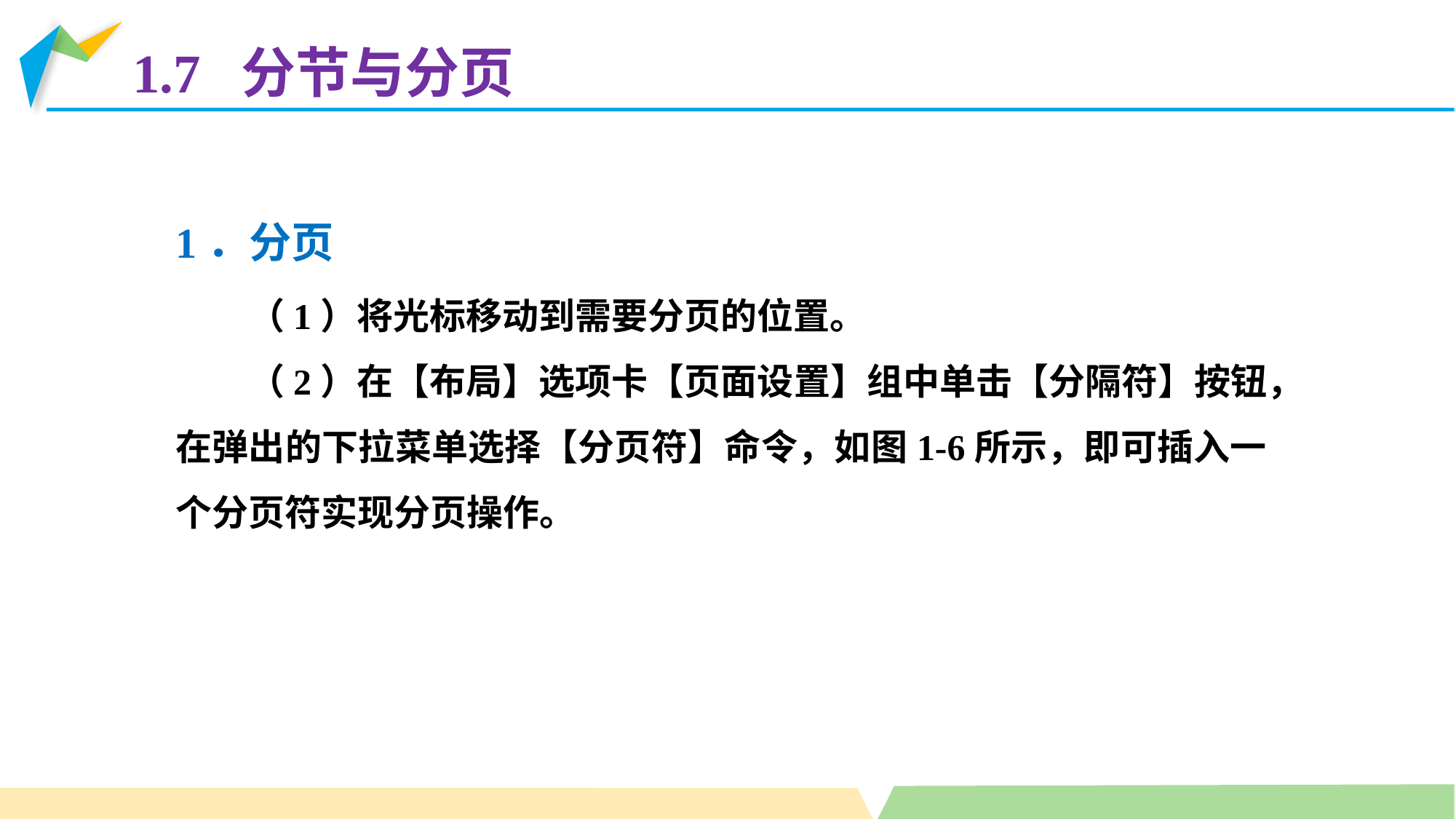

1.7  分节与分页
1．分页
（1）将光标移动到需要分页的位置。
（2）在【布局】选项卡【页面设置】组中单击【分隔符】按钮，在弹出的下拉菜单选择【分页符】命令，如图1-6所示，即可插入一个分页符实现分页操作。